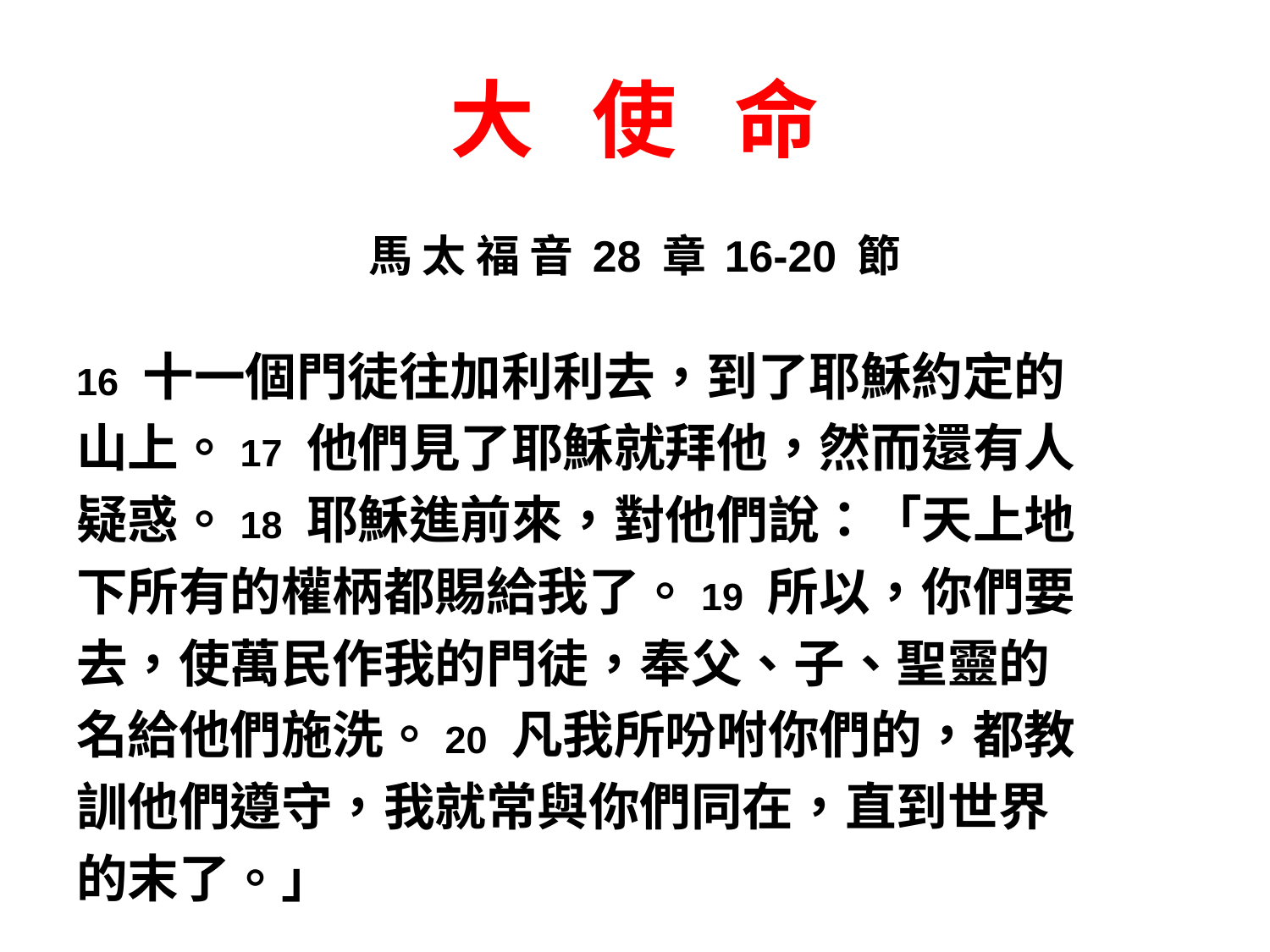

# 大   使   命
馬 太 福 音 28 章 16-20 節
16 十一個門徒往加利利去，到了耶穌約定的
山上。17 他們見了耶穌就拜他，然而還有人
疑惑。18 耶穌進前來，對他們說：「天上地
下所有的權柄都賜給我了。19 所以，你們要
去，使萬民作我的門徒，奉父、子、聖靈的
名給他們施洗。20 凡我所吩咐你們的，都教
訓他們遵守，我就常與你們同在，直到世界
的末了。」